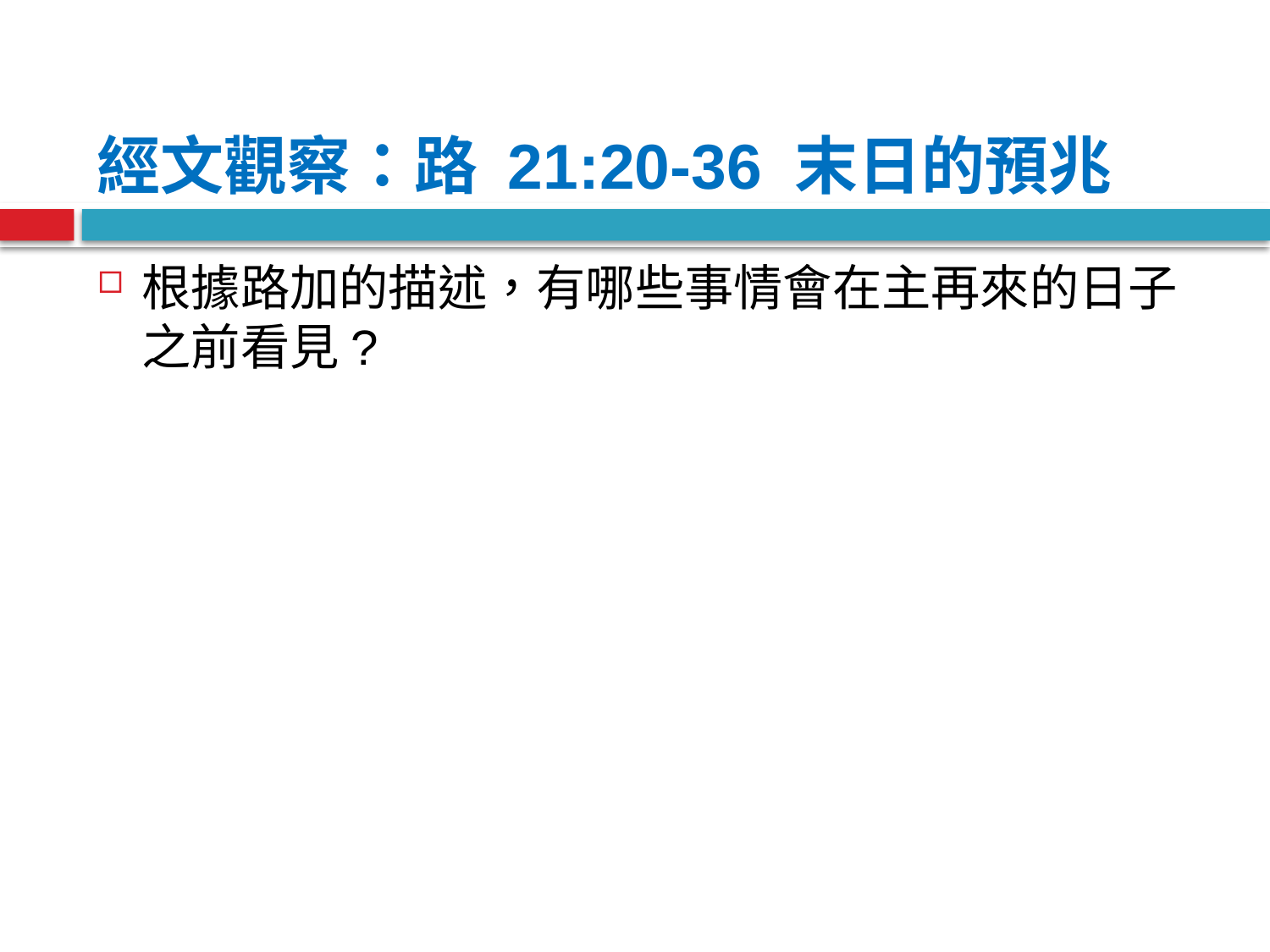

# 經文觀察：路 21:20-36 末日的預兆
根據路加的描述，有哪些事情會在主再來的日子之前看見?